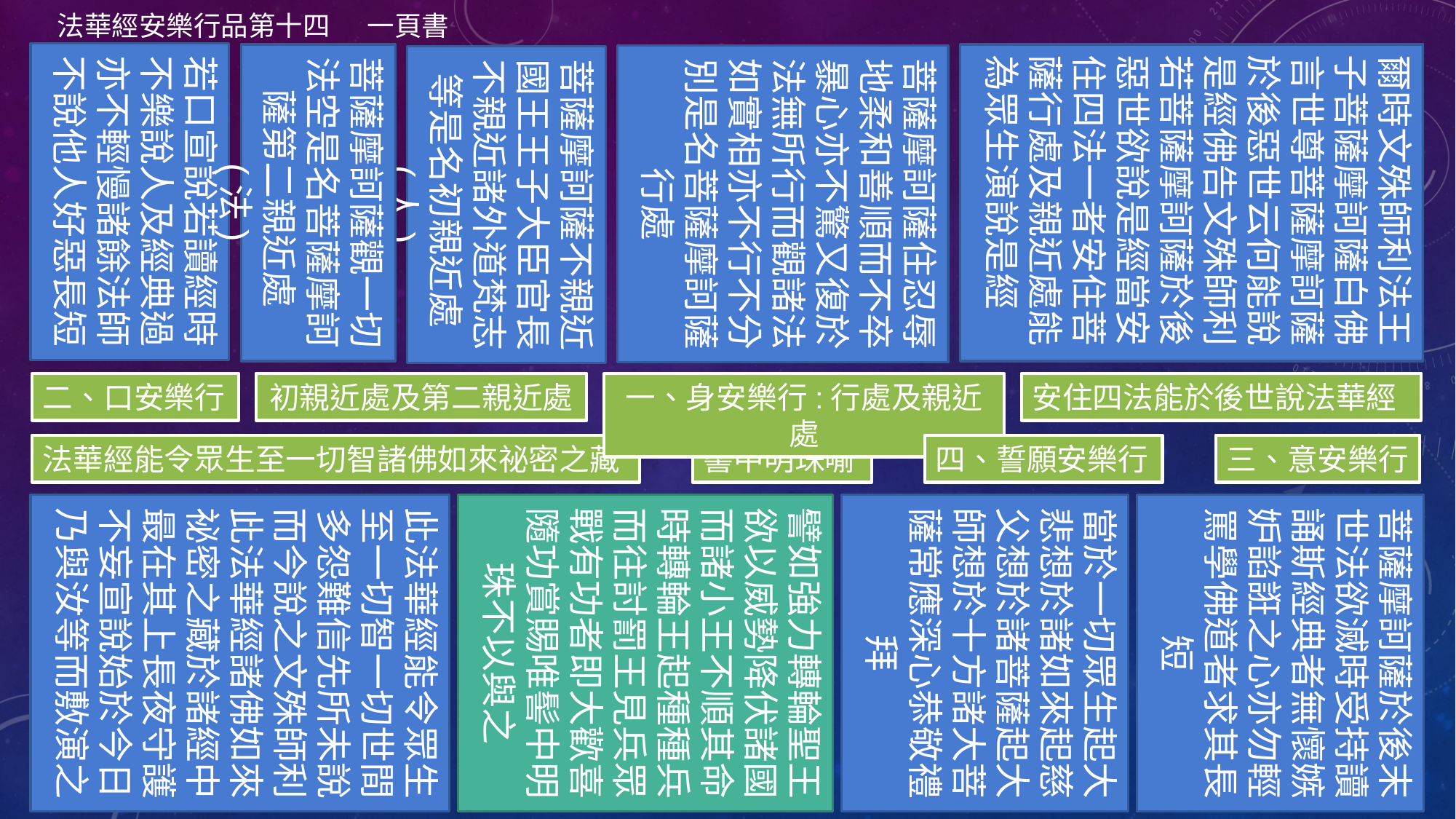

法華經安樂行品第十四      一頁書
若口宣說若讀經時不樂說人及經典過亦不輕慢諸餘法師不說他人好惡長短
菩薩摩訶薩觀一切法空是名菩薩摩訶薩第二親近處(法)
爾時文殊師利法王子菩薩摩訶薩白佛言世尊菩薩摩訶薩於後惡世云何能說是經佛告文殊師利若菩薩摩訶薩於後惡世欲說是經當安住四法一者安住菩薩行處及親近處能為眾生演說是經
菩薩摩訶薩住忍辱地柔和善順而不卒暴心亦不驚又復於法無所行而觀諸法如實相亦不行不分別是名菩薩摩訶薩行處
菩薩摩訶薩不親近國王王子大臣官長不親近諸外道梵志等是名初親近處(人)
二、口安樂行
初親近處及第二親近處
一、身安樂行:行處及親近處
安住四法能於後世說法華經
法華經能令眾生至一切智諸佛如來祕密之藏
髻中明珠喻
四、誓願安樂行
三、意安樂行
此法華經能令眾生至一切智一切世間多怨難信先所未說而今說之文殊師利此法華經諸佛如來祕密之藏於諸經中最在其上長夜守護不妄宣說始於今日乃與汝等而敷演之
譬如強力轉輪聖王欲以威勢降伏諸國而諸小王不順其命時轉輪王起種種兵而往討罰王見兵眾戰有功者即大歡喜隨功賞賜唯髻中明珠不以與之
當於一切眾生起大悲想於諸如來起慈父想於諸菩薩起大師想於十方諸大菩薩常應深心恭敬禮拜
菩薩摩訶薩於後末世法欲滅時受持讀誦斯經典者無懷嫉妒諂誑之心亦勿輕罵學佛道者求其長短
29